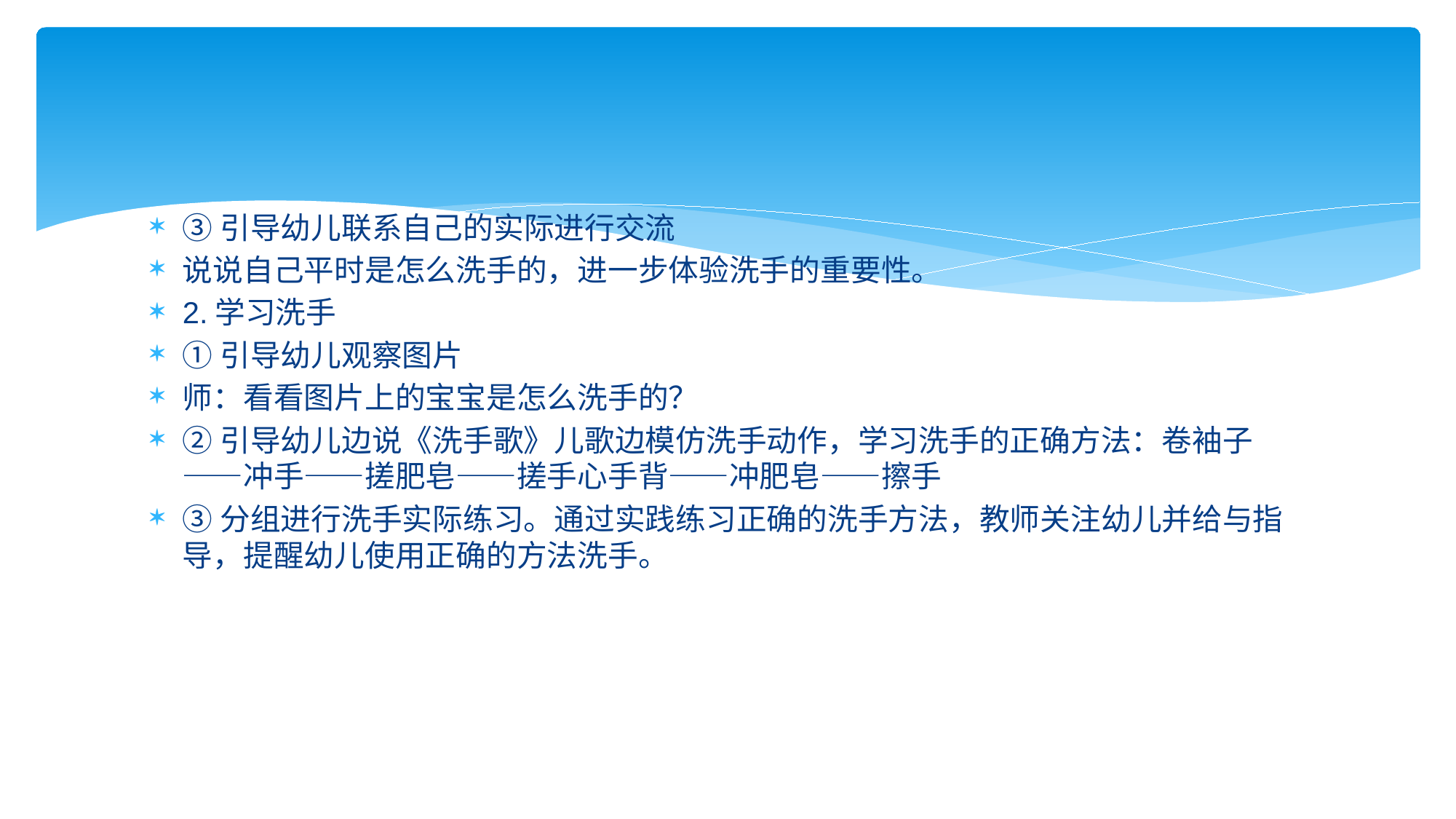

③引导幼儿联系自己的实际进行交流
说说自己平时是怎么洗手的，进一步体验洗手的重要性。
2.学习洗手
①引导幼儿观察图片
师：看看图片上的宝宝是怎么洗手的？
②引导幼儿边说《洗手歌》儿歌边模仿洗手动作，学习洗手的正确方法：卷袖子——冲手——搓肥皂——搓手心手背——冲肥皂——擦手
③分组进行洗手实际练习。通过实践练习正确的洗手方法，教师关注幼儿并给与指导，提醒幼儿使用正确的方法洗手。